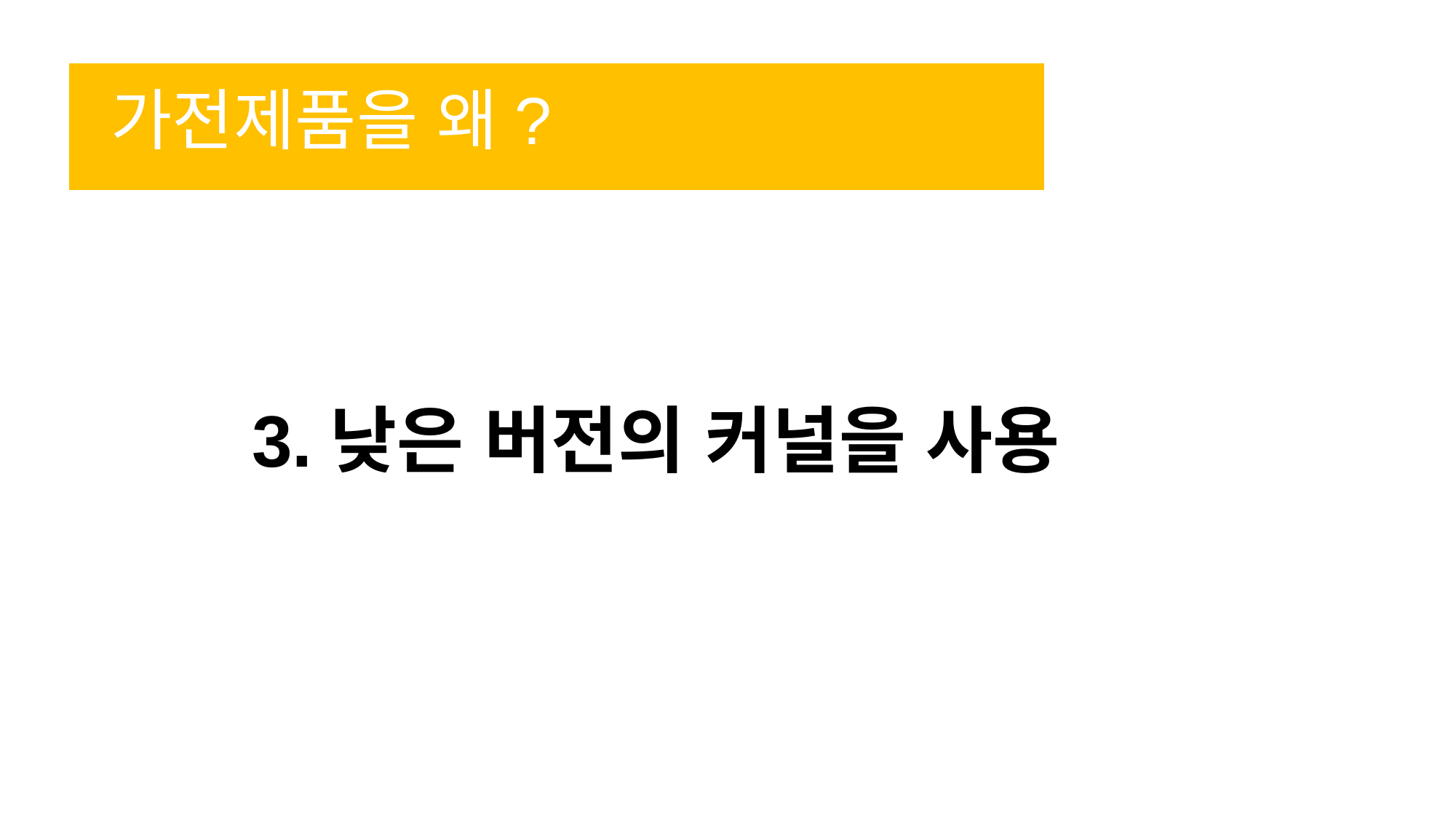

# 가전제품을 왜?

3.낮은 버전의 커널을 사용